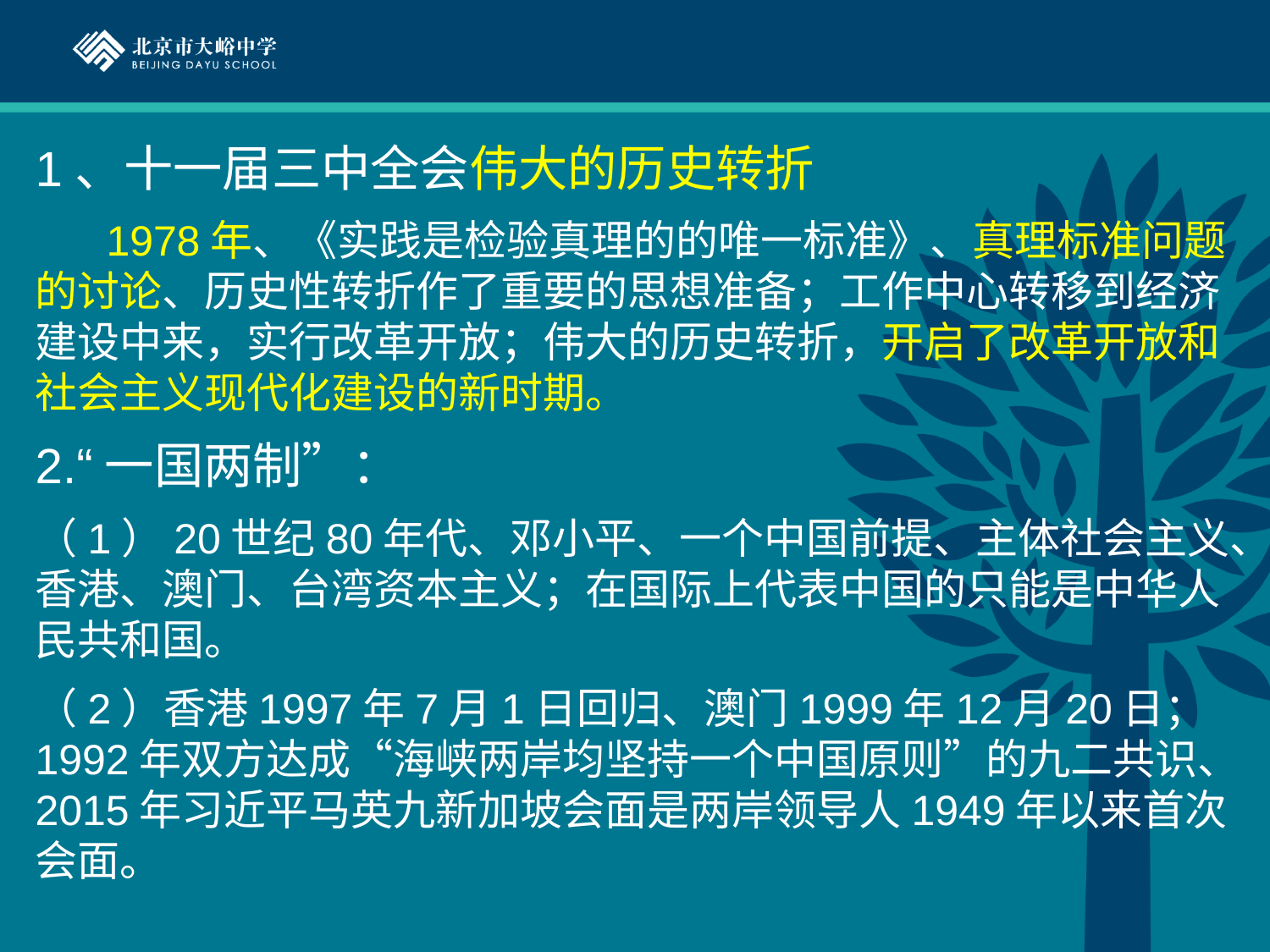

1、十一届三中全会伟大的历史转折
      1978年、《实践是检验真理的的唯一标准》、真理标准问题的讨论、历史性转折作了重要的思想准备；工作中心转移到经济建设中来，实行改革开放；伟大的历史转折，开启了改革开放和社会主义现代化建设的新时期。
2.“一国两制”：
（1）20世纪80年代、邓小平、一个中国前提、主体社会主义、香港、澳门、台湾资本主义；在国际上代表中国的只能是中华人民共和国。
（2）香港1997年7月1日回归、澳门1999年12月20日；1992年双方达成“海峡两岸均坚持一个中国原则”的九二共识、2015年习近平马英九新加坡会面是两岸领导人1949年以来首次会面。